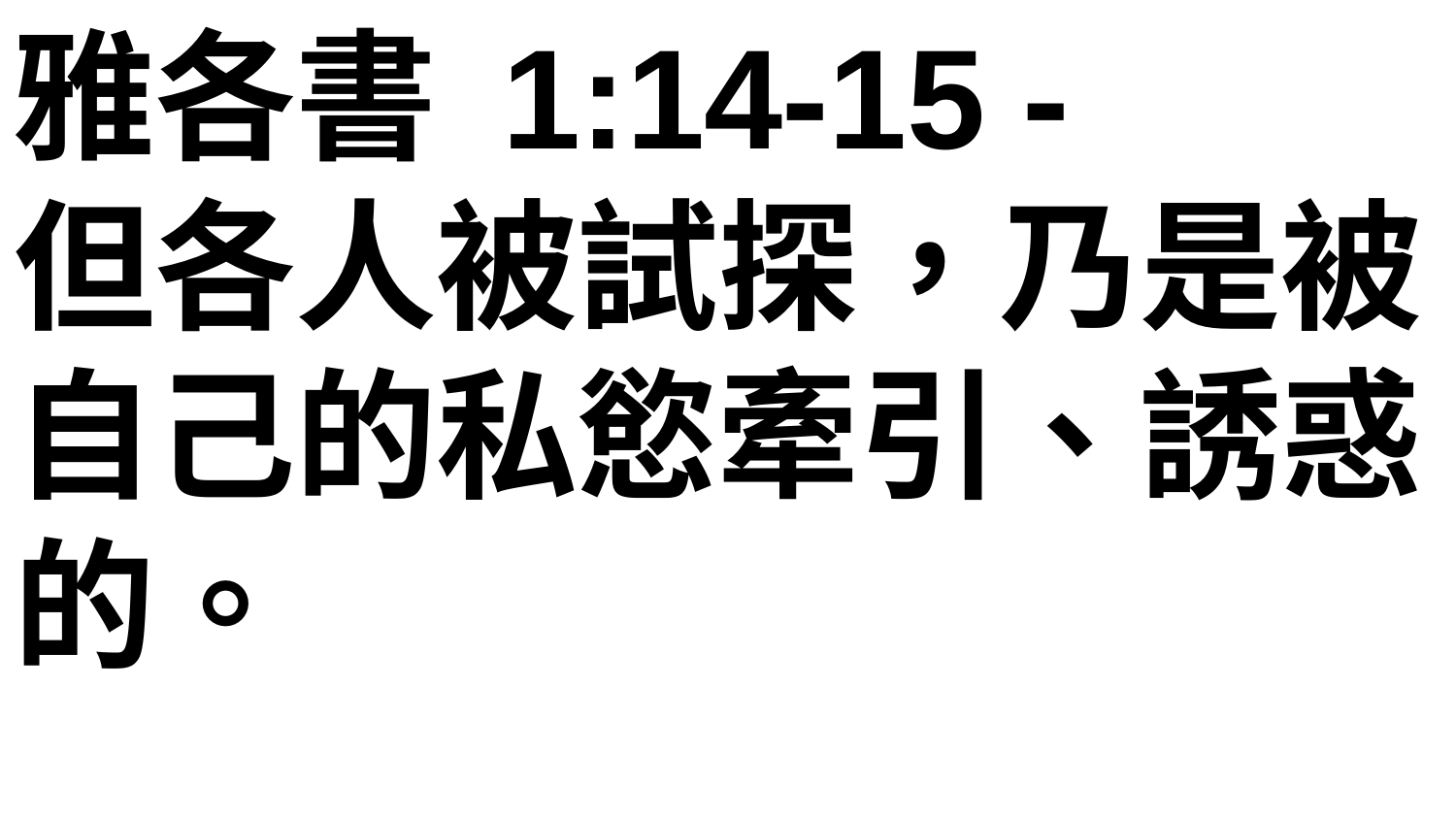

雅各書 1:14-15 -
但各人被試探，乃是被自己的私慾牽引、誘惑的。

私慾既懷了胎，就生出罪來；罪既長成，就生出死來。